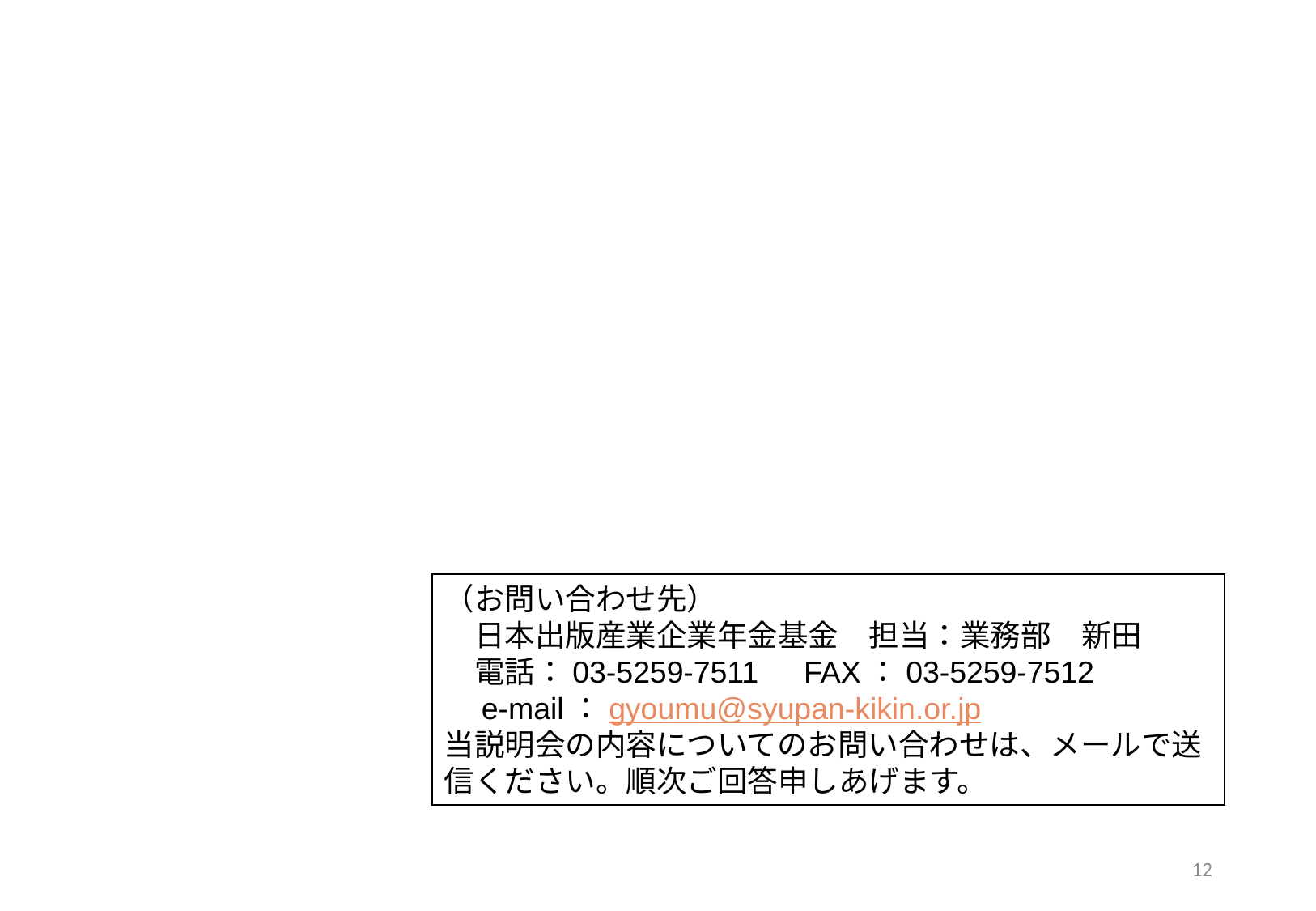

（お問い合わせ先）
　日本出版産業企業年金基金　担当：業務部　新田
　電話：03-5259-7511　FAX：03-5259-7512
　e-mail：gyoumu@syupan-kikin.or.jp
当説明会の内容についてのお問い合わせは、メールで送信ください。順次ご回答申しあげます。
12